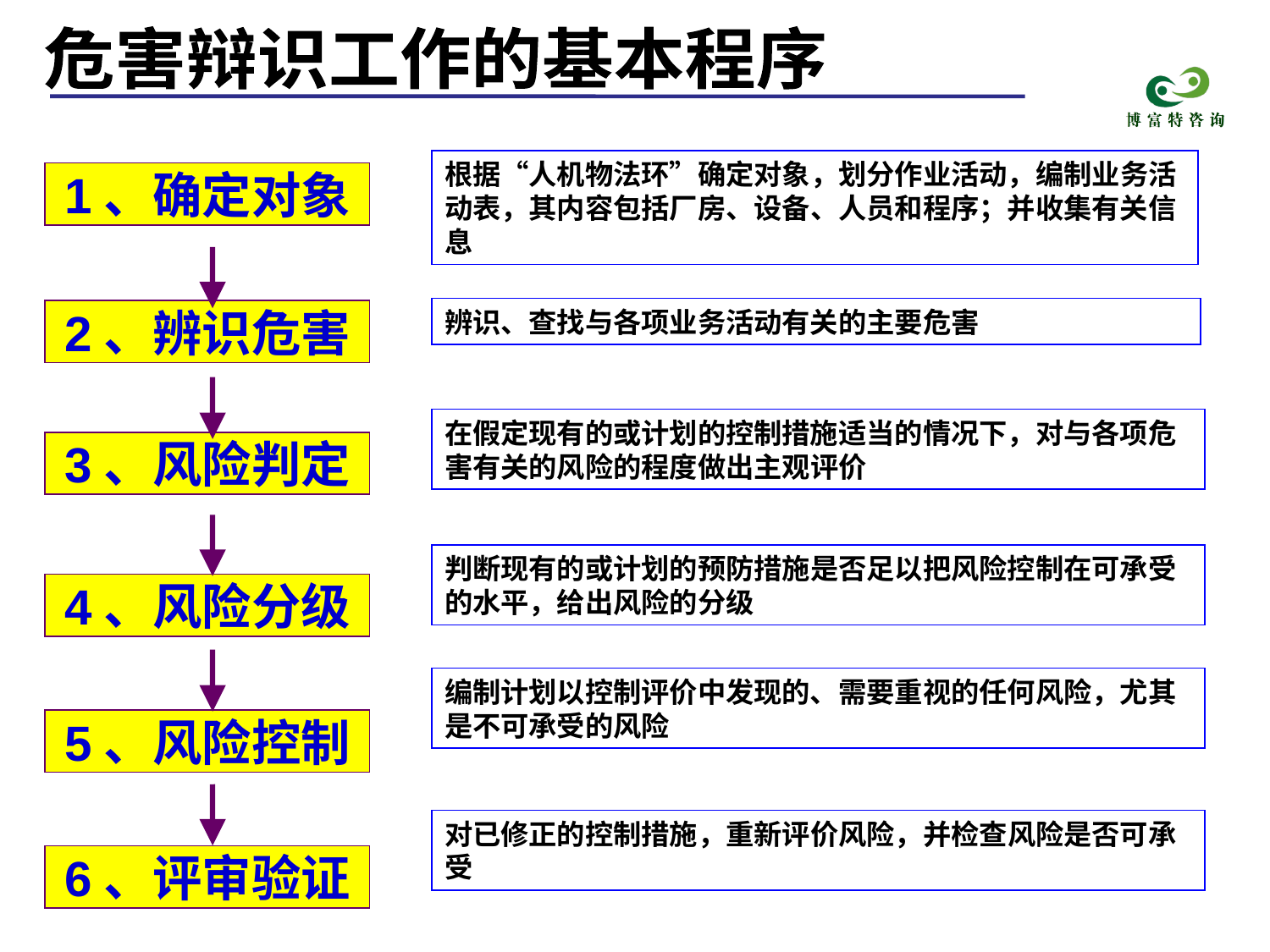

危害辩识工作的基本程序
根据“人机物法环”确定对象，划分作业活动，编制业务活动表，其内容包括厂房、设备、人员和程序；并收集有关信息
1、确定对象

2、辨识危害

3、风险判定

4、风险分级

5、风险控制

6、评审验证
辨识、查找与各项业务活动有关的主要危害
在假定现有的或计划的控制措施适当的情况下，对与各项危害有关的风险的程度做出主观评价
判断现有的或计划的预防措施是否足以把风险控制在可承受的水平，给出风险的分级
编制计划以控制评价中发现的、需要重视的任何风险，尤其是不可承受的风险
对已修正的控制措施，重新评价风险，并检查风险是否可承受